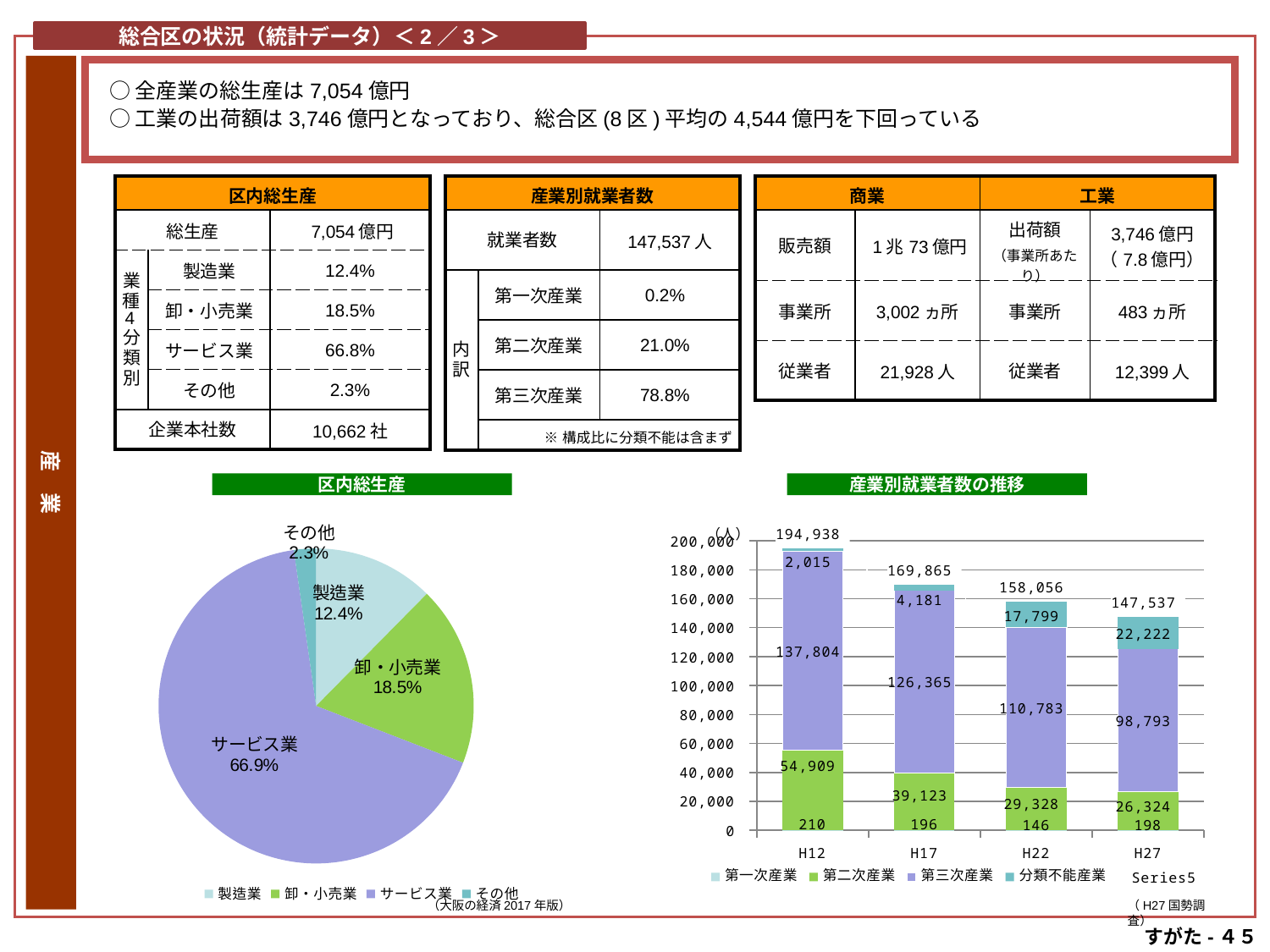

総合区の状況（統計データ）＜2／3＞

産　業

○全産業の総生産は7,054億円
○工業の出荷額は3,746億円となっており、総合区(8区)平均の4,544億円を下回っている
| 区内総生産 |  |  |
| --- | --- | --- |
| 総生産 |  | 7,054億円 |
| 業種4分類別 | 製造業 | 12.4% |
|  | 卸・小売業 | 18.5% |
|  | サービス業 | 66.8% |
|  | その他 | 2.3% |
| 企業本社数 |  | 10,662社 |
| 産業別就業者数 |  |  |
| --- | --- | --- |
| 就業者数 |  | 147,537人 |
| 内訳 | 第一次産業 | 0.2% |
|  | 第二次産業 | 21.0% |
|  | 第三次産業 | 78.8% |
|  | ※構成比に分類不能は含まず |  |
| 商業 |  | 工業 |  |
| --- | --- | --- | --- |
| 販売額 | 1兆73億円 | 出荷額 （事業所あたり） | 3,746億円 （7.8億円） |
| 事業所 | 3,002ヵ所 | 事業所 | 483ヵ所 |
| 従業者 | 21,928人 | 従業者 | 12,399人 |
区内総生産
産業別就業者数の推移

### Chart

| Category | 業種別 |
|---|---|
| 製造業 | 0.1240045543105353 |
| 卸・小売業 | 0.1847534825978643 |
| サービス業 | 0.6686132150739257 |
| その他 | 0.022628748017705452 |

### Chart

| Category | 第一次産業 | 第二次産業 | 第三次産業 | 分類不能産業 |  |
|---|---|---|---|---|---|
| H12 | 210.0 | 54909.0 | 137804.0 | 2015.0 | 194938.0 |
| H17 | 196.0 | 39123.0 | 126365.0 | 4181.0 | 169865.0 |
| H22 | 146.0 | 29328.0 | 110783.0 | 17799.0 | 158056.0 |
| H27 | 198.0 | 26324.0 | 98793.0 | 22222.0 | 147537.0 |
（大阪の経済2017年版）
（H27国勢調査）
すがた-４５